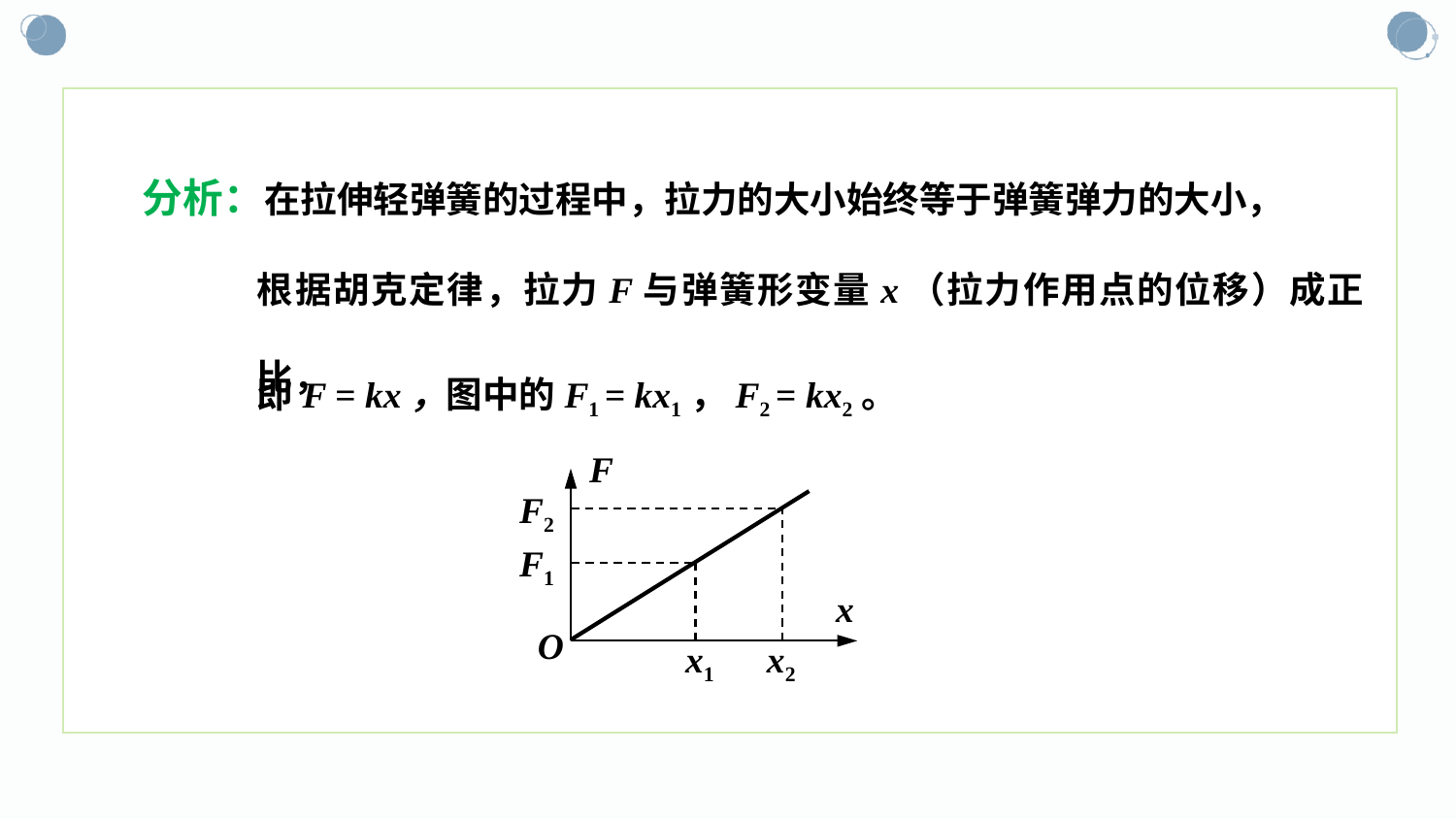

分析：在拉伸轻弹簧的过程中，拉力的大小始终等于弹簧弹力的大小，
根据胡克定律，拉力F与弹簧形变量x（拉力作用点的位移）成正比，
即F = kx，图中的F1 = kx1，F2 = kx2。
F
F2
F1
x
O
x1
x2